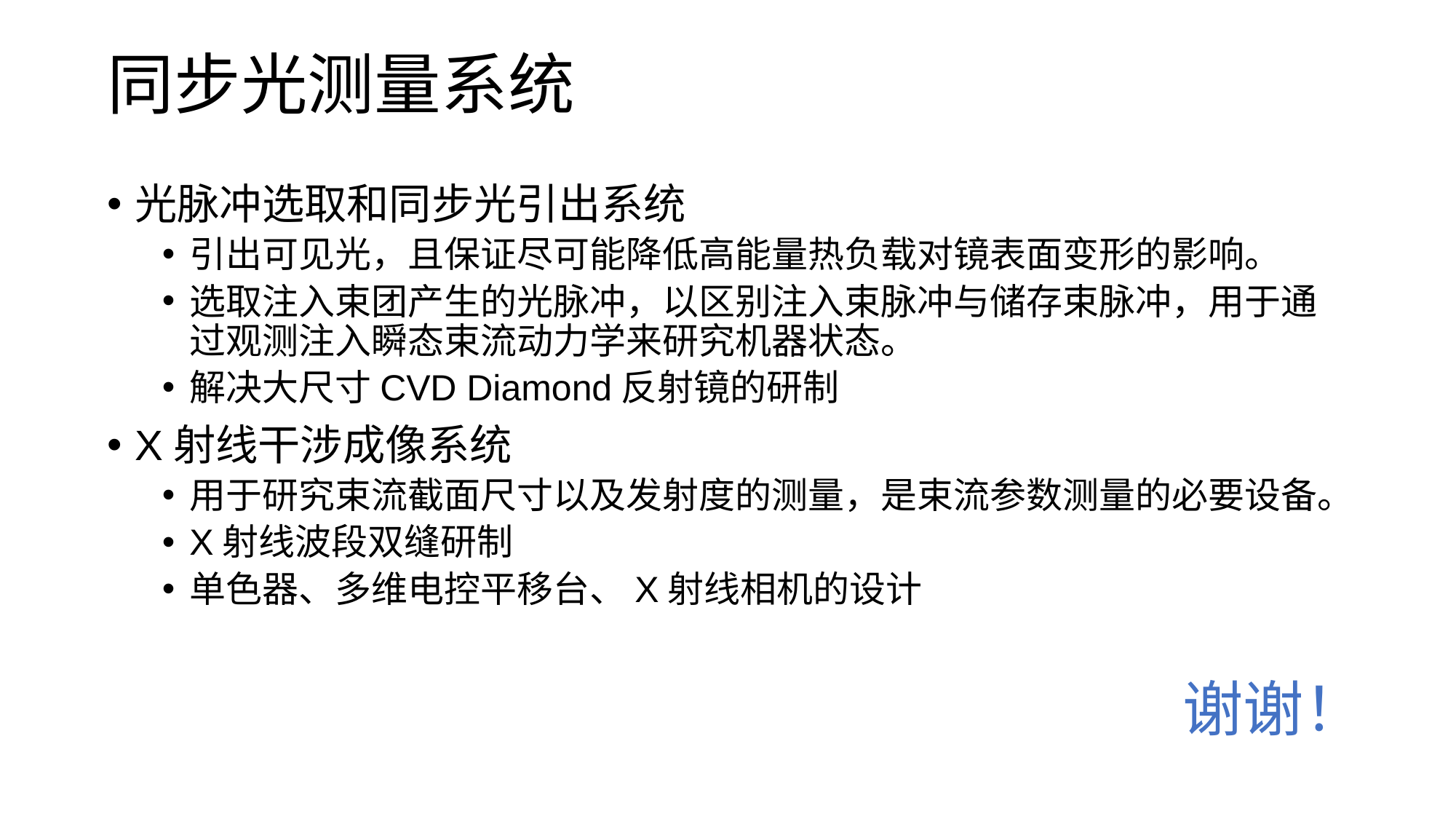

# 同步光测量系统
光脉冲选取和同步光引出系统
引出可见光，且保证尽可能降低高能量热负载对镜表面变形的影响。
选取注入束团产生的光脉冲，以区别注入束脉冲与储存束脉冲，用于通过观测注入瞬态束流动力学来研究机器状态。
解决大尺寸CVD Diamond反射镜的研制
X射线干涉成像系统
用于研究束流截面尺寸以及发射度的测量，是束流参数测量的必要设备。
X射线波段双缝研制
单色器、多维电控平移台、X射线相机的设计

谢谢！